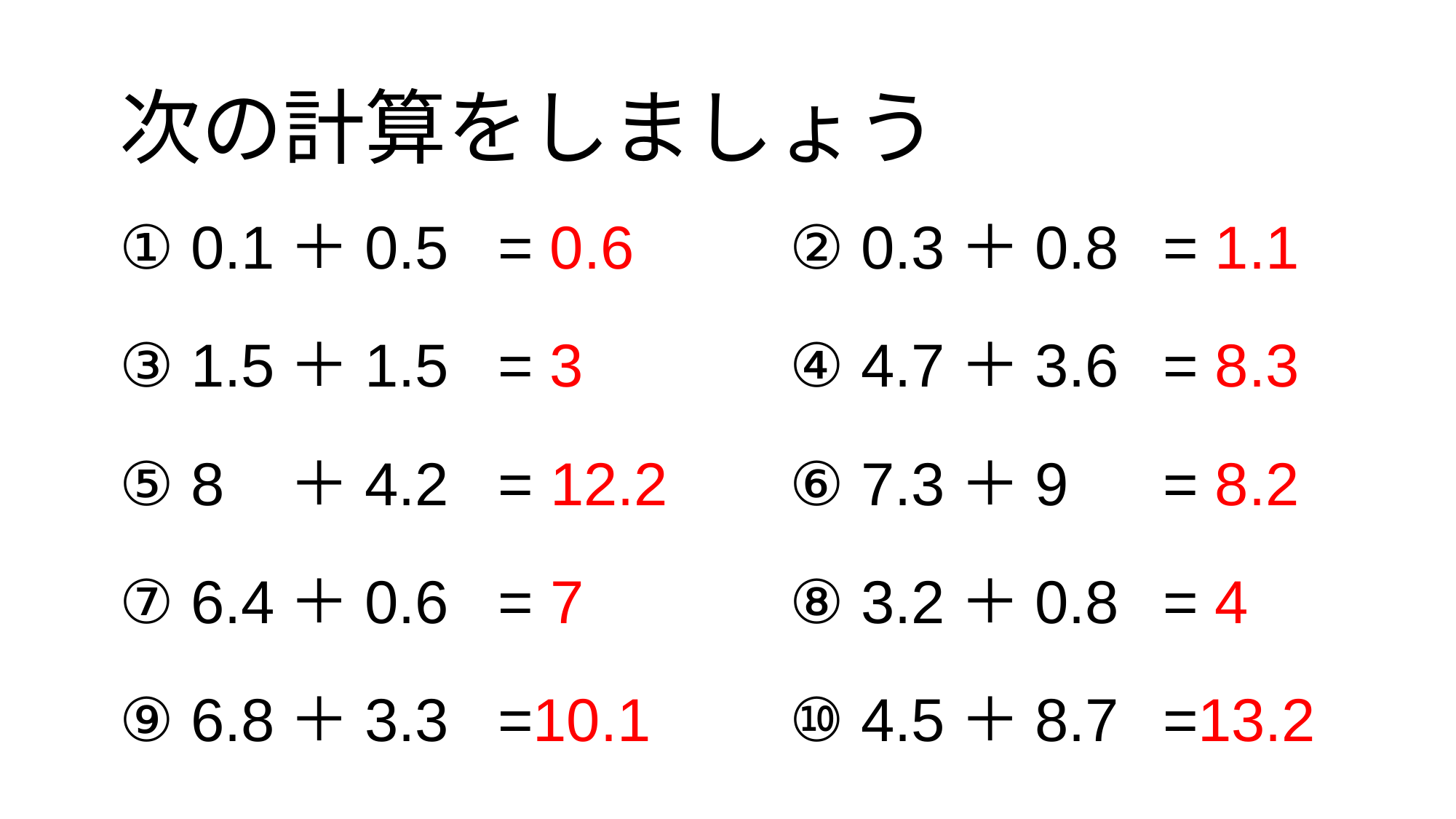

次の計算をしましょう
① 0.1＋0.5
= 0.6
② 0.3＋0.8
= 1.1
③ 1.5＋1.5
= 3.4
④ 4.7＋3.6
= 8.3
⑤ 8.7＋4.2
= 12.2
⑥ 7.3＋9.5
= 8.2
⑦ 6.4＋0.6
= 7
⑧ 3.2＋0.8
= 4
⑨ 6.8＋3.3
=10.1
⑩ 4.5＋8.7
=13.2